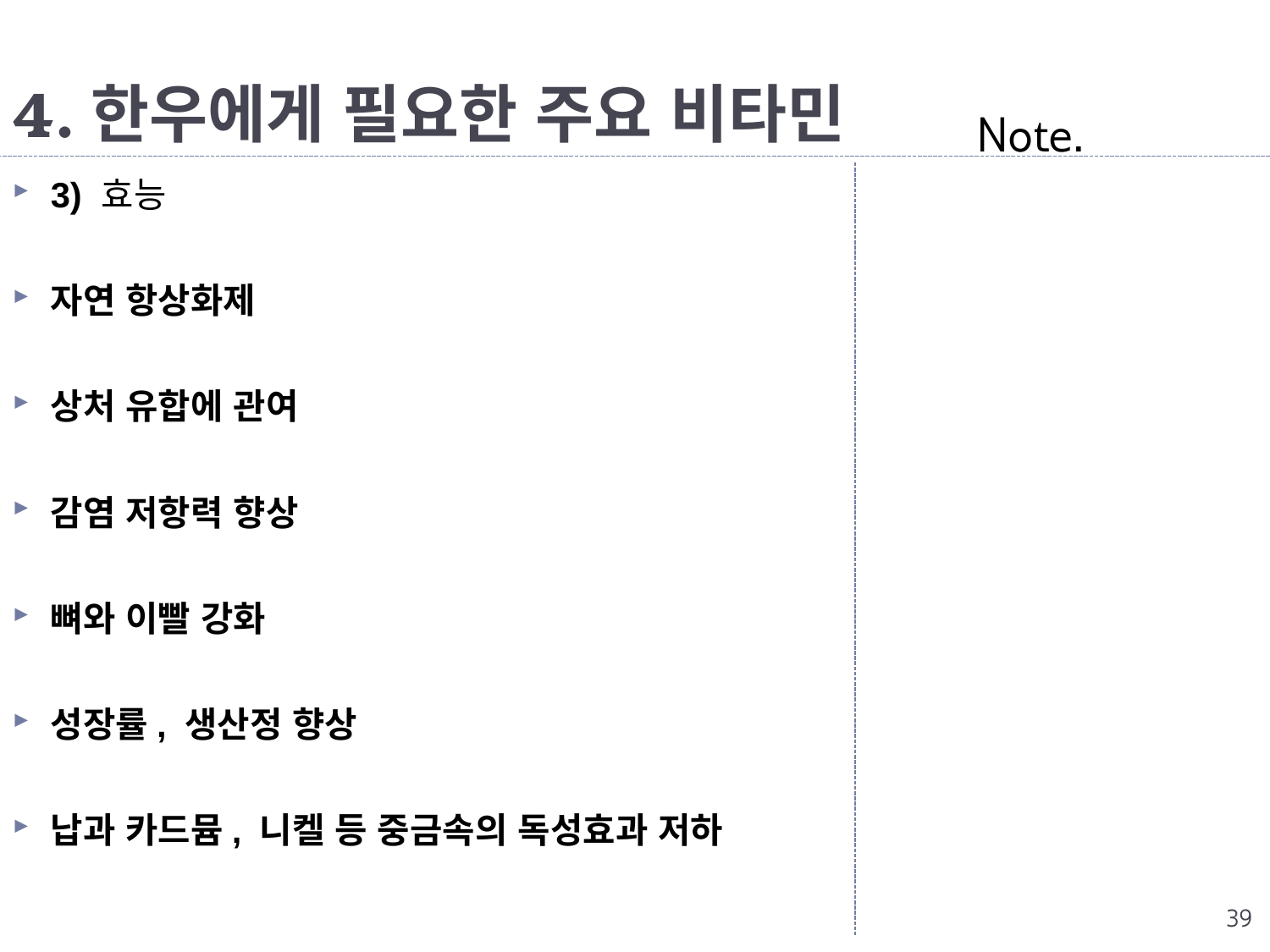

# 4.한우에게 필요한 주요 비타민
Note.

3) 효능

자연 항상화제

상처 유합에 관여

감염 저항력 향상

뼈와 이빨 강화

성장률, 생산정 향상

납과 카드뮴, 니켈 등 중금속의 독성효과 저하

39